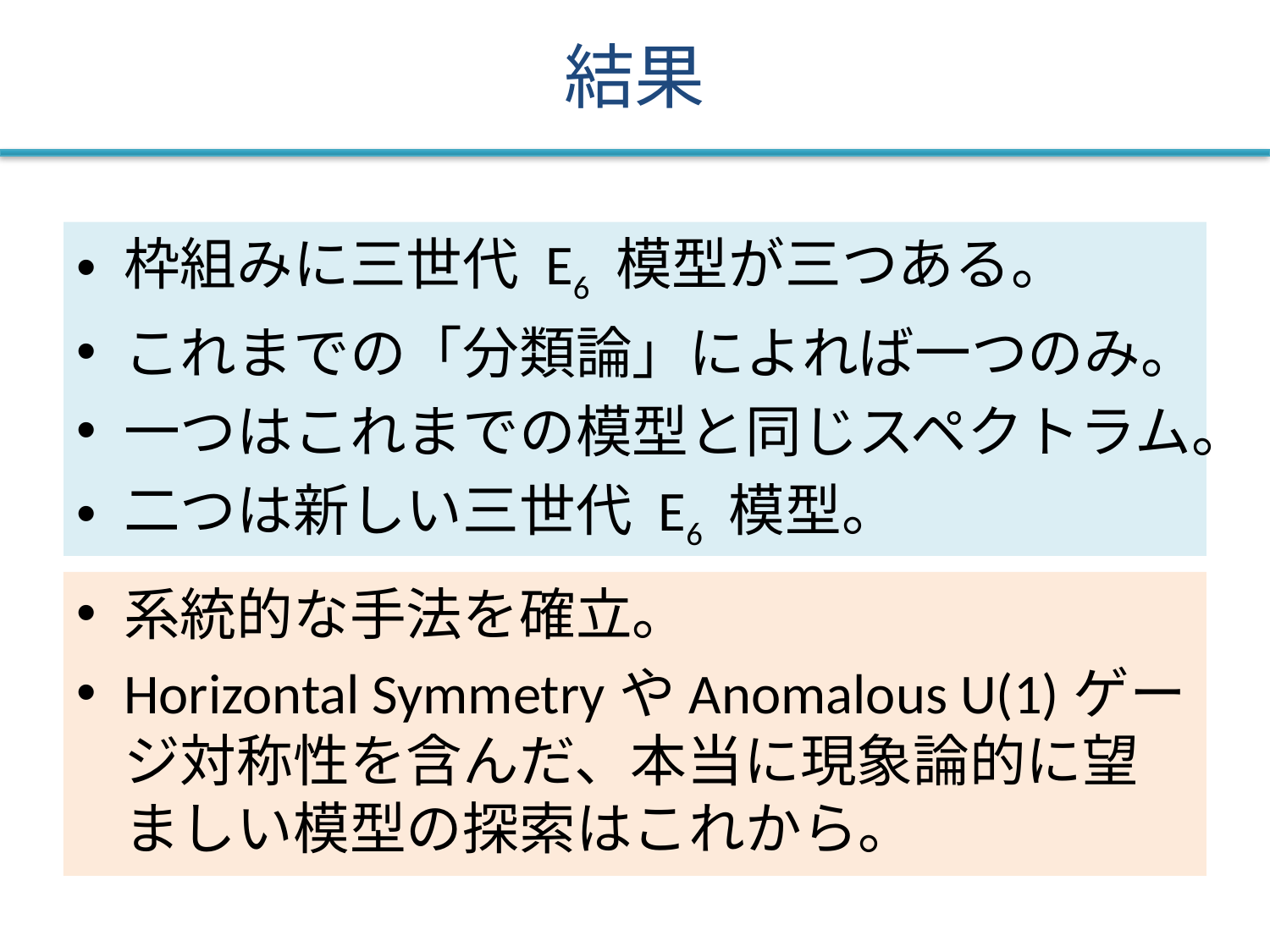

# 結果
枠組みに三世代 E6 模型が三つある。
これまでの「分類論」によれば一つのみ。
一つはこれまでの模型と同じスペクトラム。
二つは新しい三世代 E6 模型。

系統的な手法を確立。
Horizontal SymmetryやAnomalous U(1)ゲージ対称性を含んだ、本当に現象論的に望ましい模型の探索はこれから。